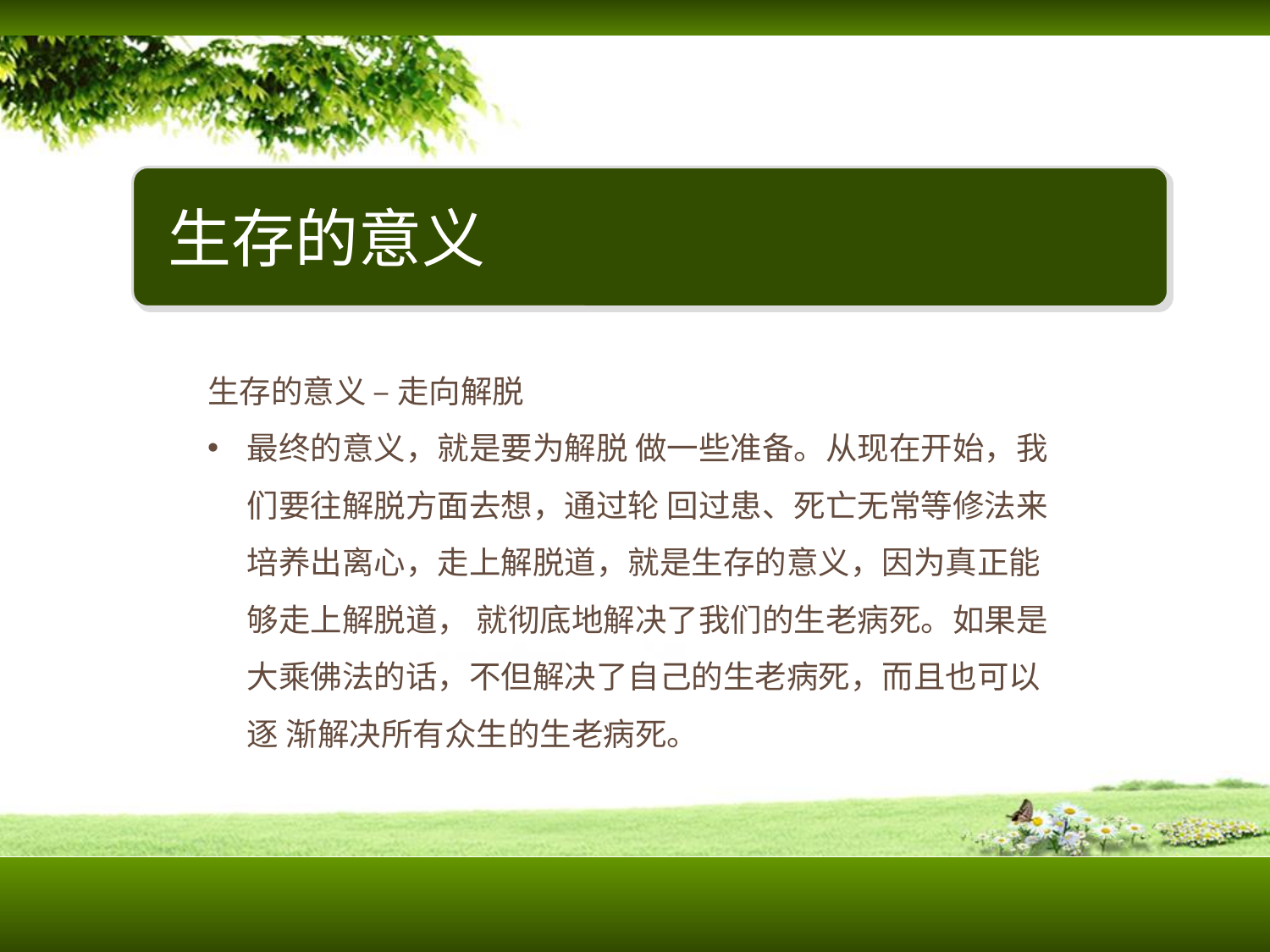

生存的意义
生存的意义 – 走向解脱
最终的意义，就是要为解脱 做一些准备。从现在开始，我们要往解脱方面去想，通过轮 回过患、死亡无常等修法来培养出离心，走上解脱道，就是生存的意义，因为真正能够走上解脱道， 就彻底地解决了我们的生老病死。如果是大乘佛法的话，不但解决了自己的生老病死，而且也可以逐 渐解决所有众生的生老病死。